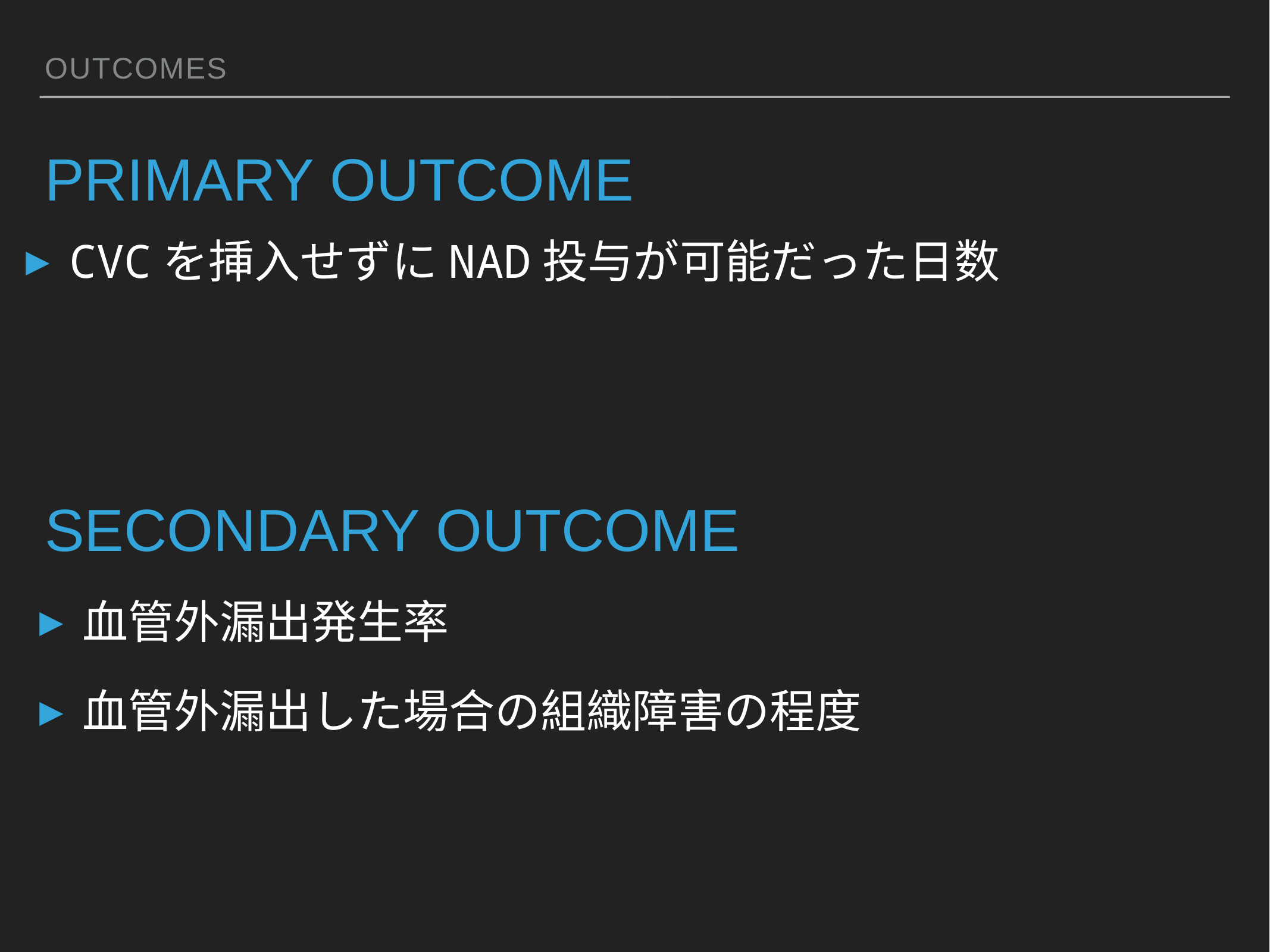

OUtcomes
# Primary outcome
CVCを挿入せずにNAD投与が可能だった日数
secondary outcome
血管外漏出発生率
血管外漏出した場合の組織障害の程度